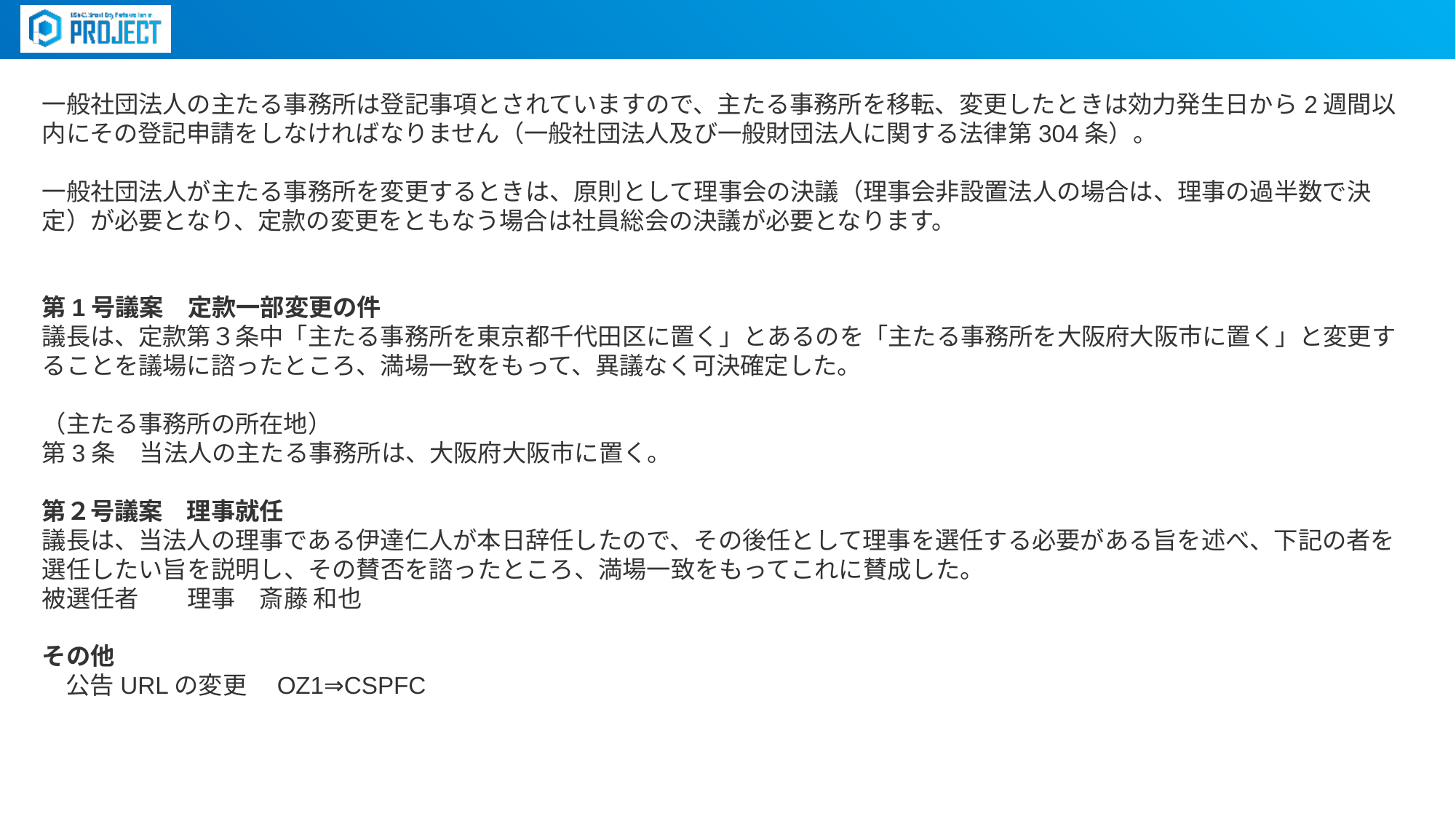

一般社団法人の主たる事務所は登記事項とされていますので、主たる事務所を移転、変更したときは効力発生日から2週間以内にその登記申請をしなければなりません（一般社団法人及び一般財団法人に関する法律第304条）。

一般社団法人が主たる事務所を変更するときは、原則として理事会の決議（理事会非設置法人の場合は、理事の過半数で決定）が必要となり、定款の変更をともなう場合は社員総会の決議が必要となります。

第1号議案　定款一部変更の件
議長は、定款第３条中「主たる事務所を東京都千代田区に置く」とあるのを「主たる事務所を大阪府大阪市に置く」と変更することを議場に諮ったところ、満場一致をもって、異議なく可決確定した。

（主たる事務所の所在地）
第3条　当法人の主たる事務所は、大阪府大阪市に置く。
第２号議案　理事就任
議長は、当法人の理事である伊達仁人が本日辞任したので、その後任として理事を選任する必要がある旨を述べ、下記の者を選任したい旨を説明し、その賛否を諮ったところ、満場一致をもってこれに賛成した。
被選任者　　理事　斎藤 和也

その他
　公告URLの変更　OZ1⇒CSPFC